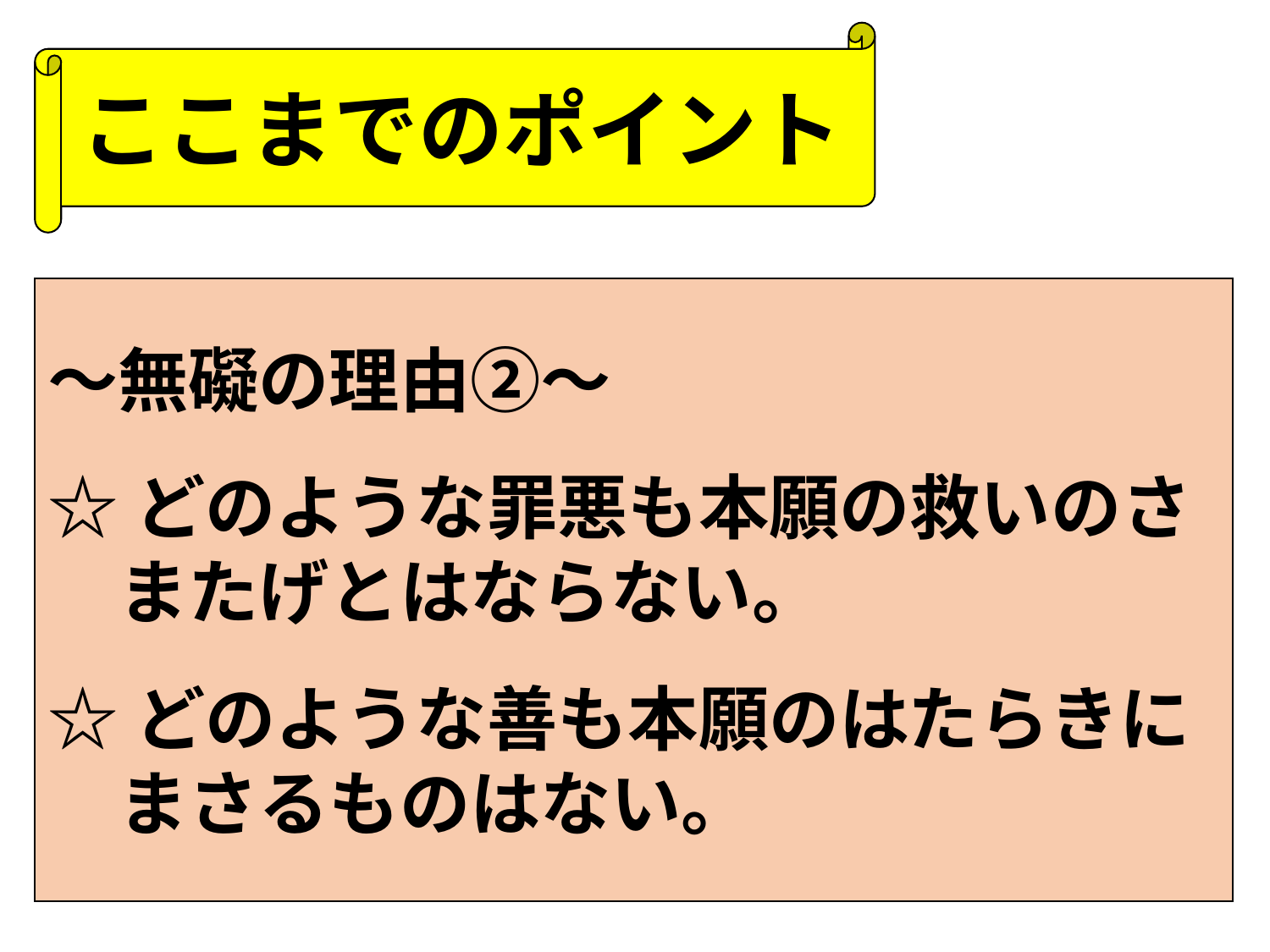

ここまでのポイント

～無礙の理由②～

☆どのような罪悪も本願の救いのさ
　またげとはならない。

☆どのような善も本願のはたらきに
　まさるものはない。